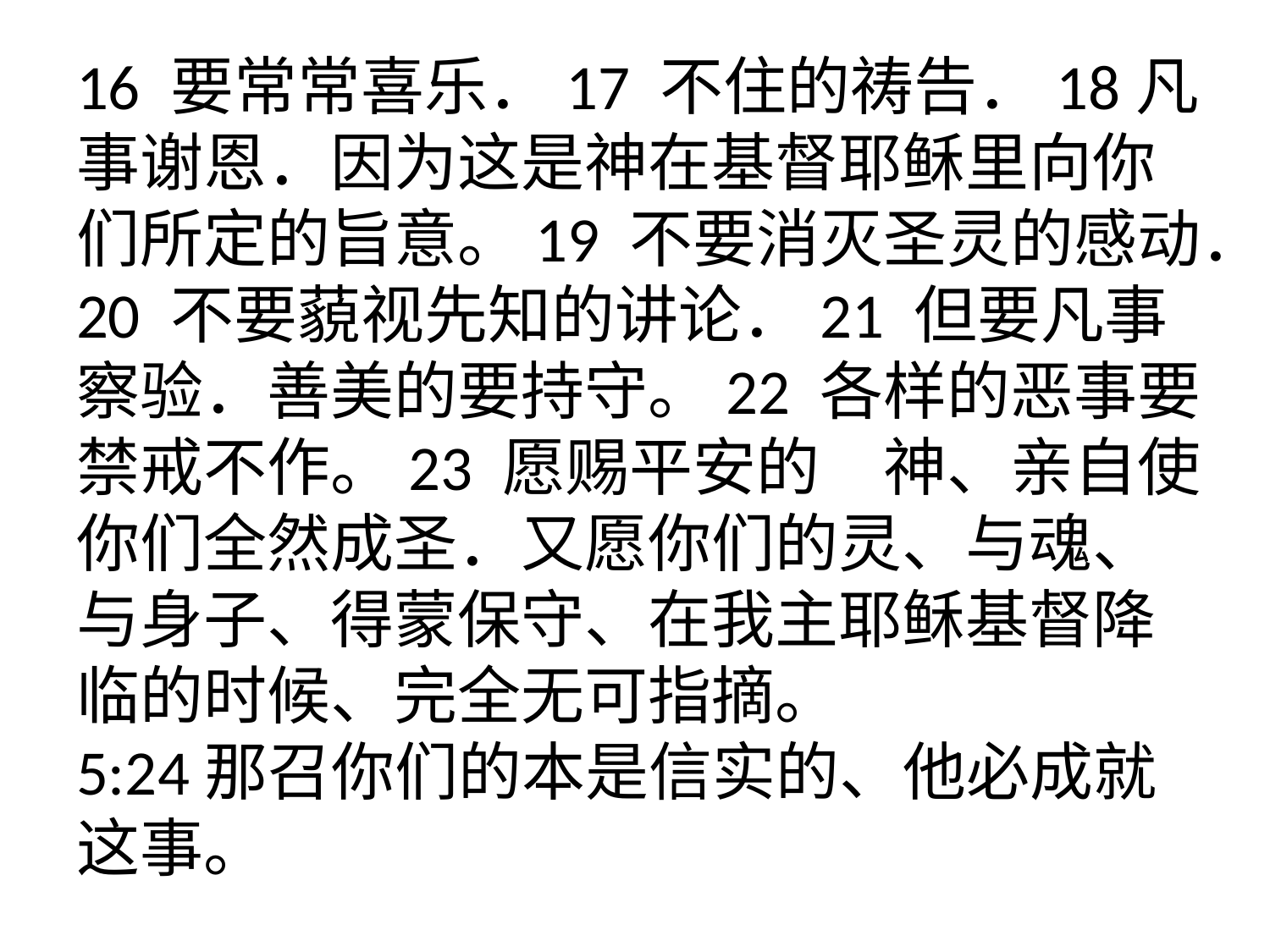

# 16 要常常喜乐．17 不住的祷告．18凡事谢恩．因为这是神在基督耶稣里向你们所定的旨意。19 不要消灭圣灵的感动．20 不要藐视先知的讲论．21 但要凡事察验．善美的要持守。22 各样的恶事要禁戒不作。23 愿赐平安的　神、亲自使你们全然成圣．又愿你们的灵、与魂、与身子、得蒙保守、在我主耶稣基督降临的时候、完全无可指摘。 5:24那召你们的本是信实的、他必成就这事。